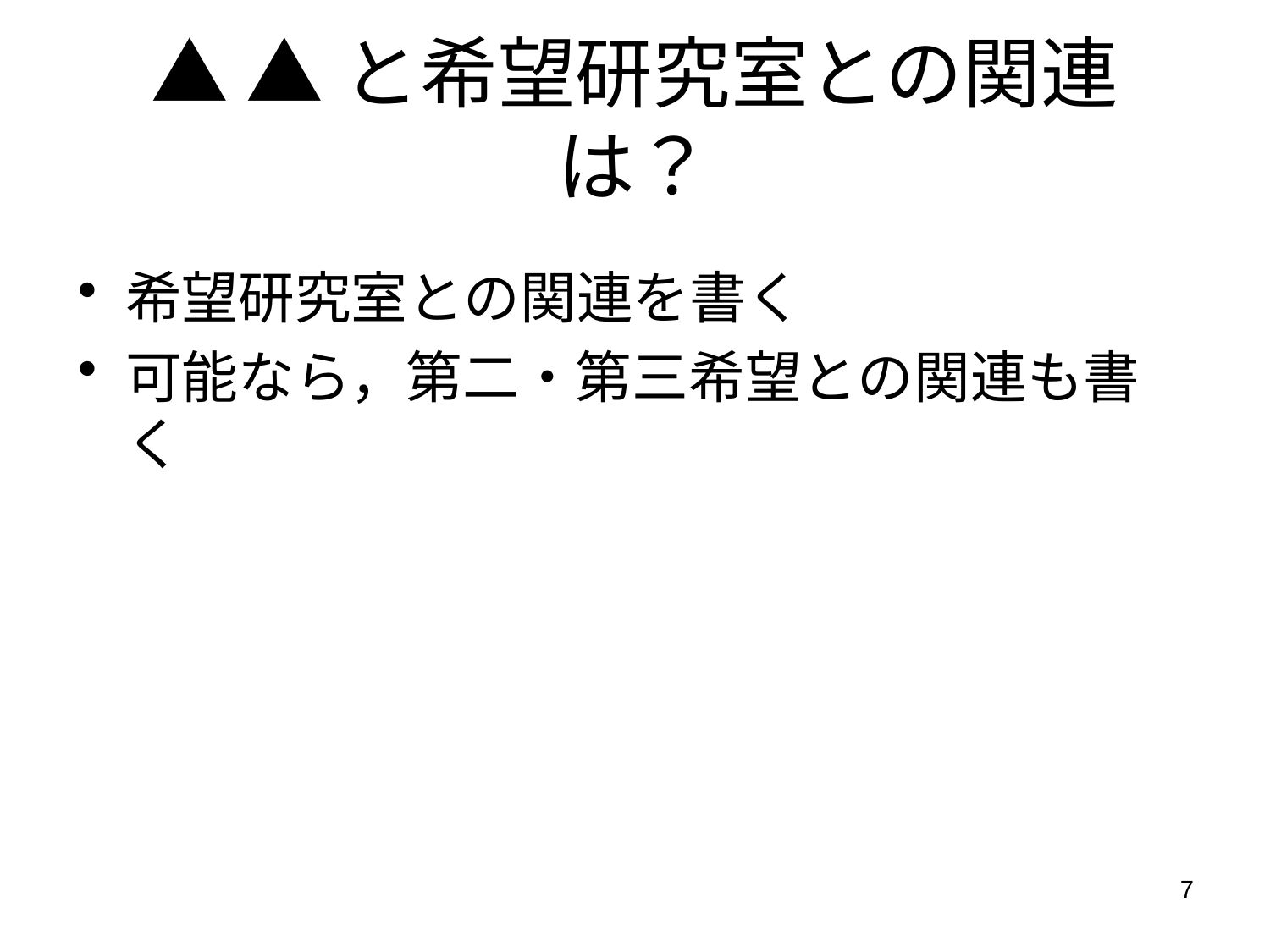

# ▲ ▲と希望研究室との関連は？
希望研究室との関連を書く
可能なら，第二・第三希望との関連も書く
7